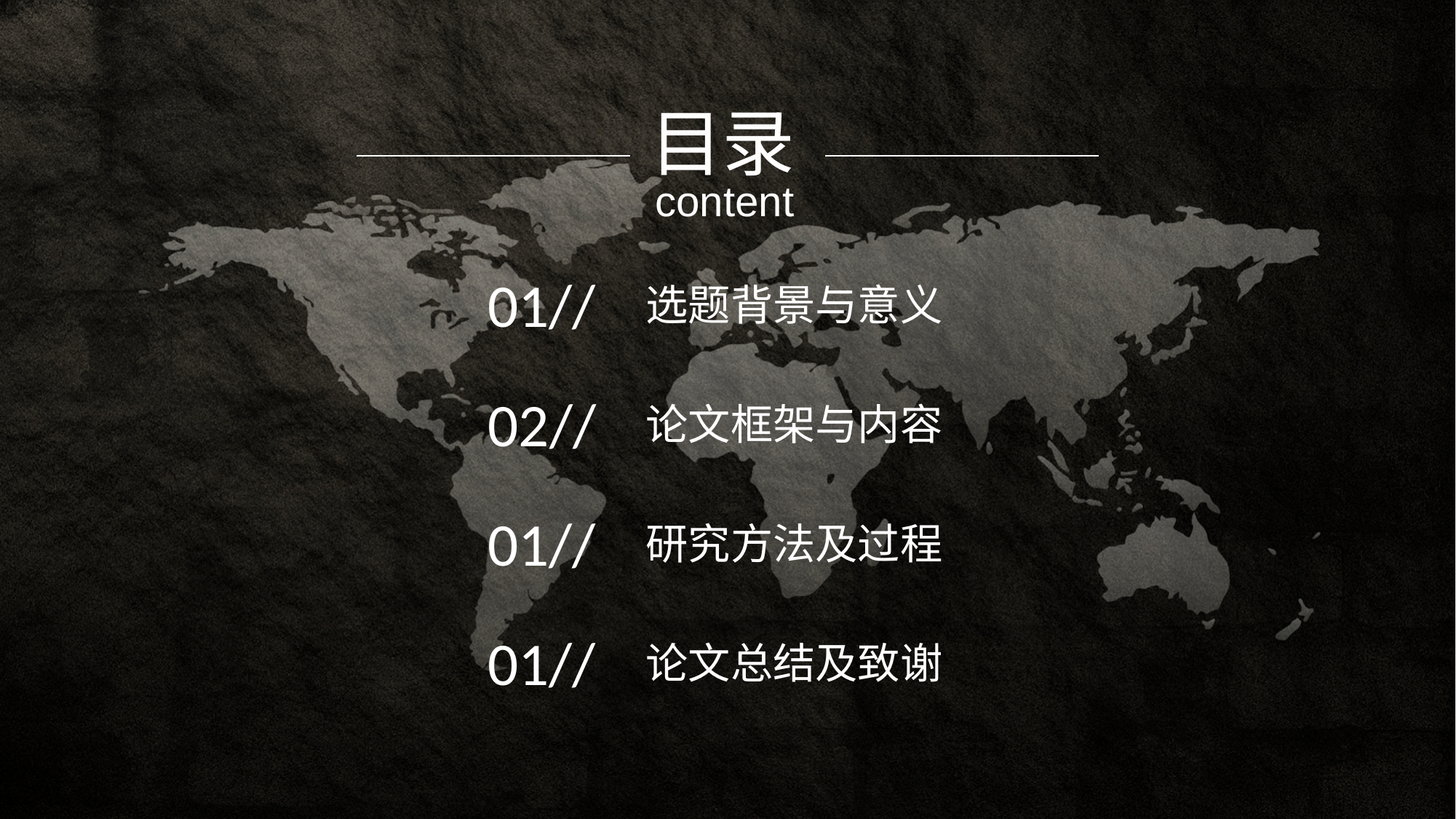

目录
content
01//
选题背景与意义
02//
论文框架与内容
01//
研究方法及过程
01//
论文总结及致谢